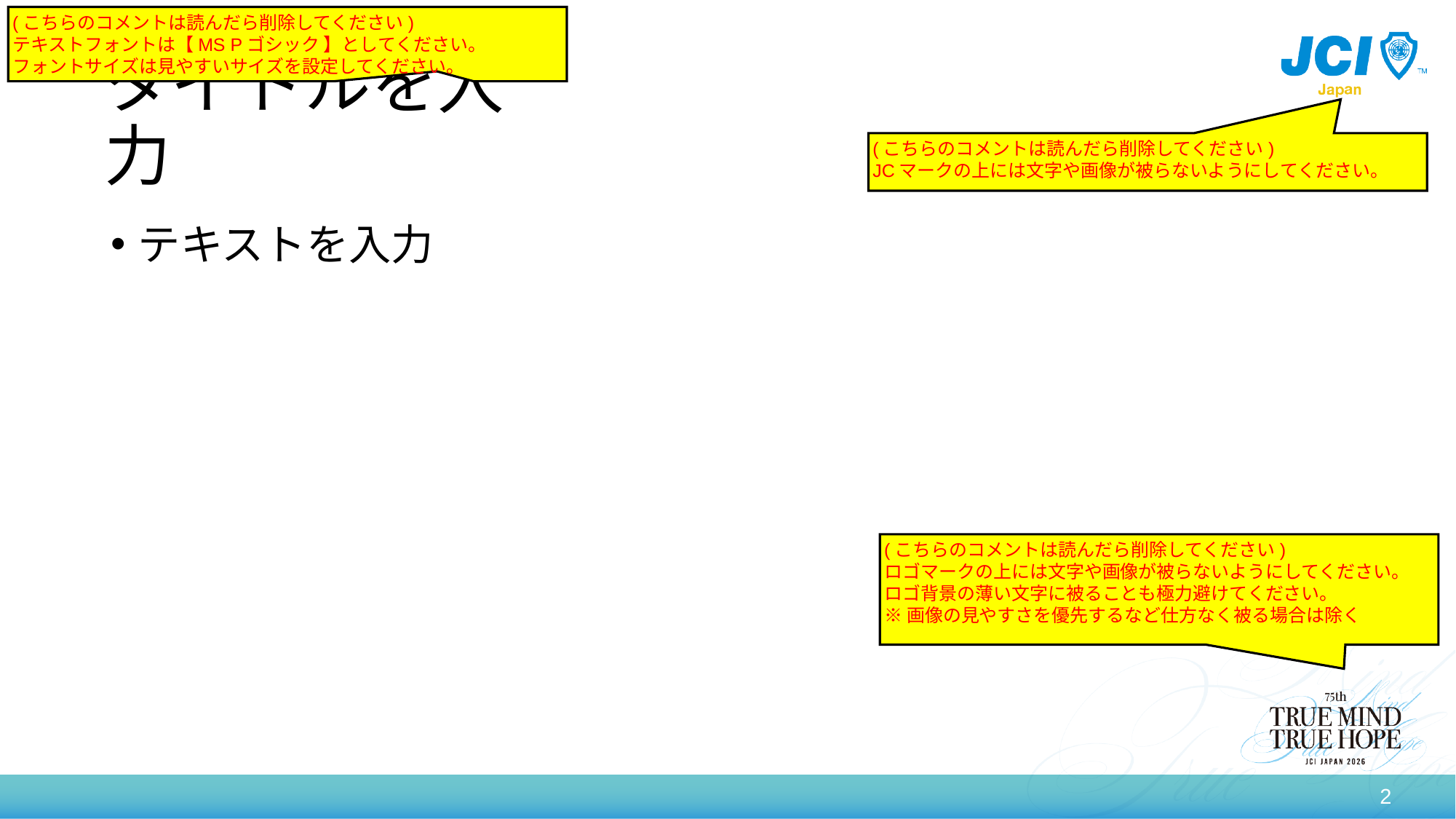

(こちらのコメントは読んだら削除してください)
テキストフォントは【MS Pゴシック 】としてください。
フォントサイズは見やすいサイズを設定してください。
# タイトルを入力
(こちらのコメントは読んだら削除してください)
JCマークの上には文字や画像が被らないようにしてください。
テキストを入力
(こちらのコメントは読んだら削除してください)
ロゴマークの上には文字や画像が被らないようにしてください。
ロゴ背景の薄い文字に被ることも極力避けてください。
※画像の見やすさを優先するなど仕方なく被る場合は除く